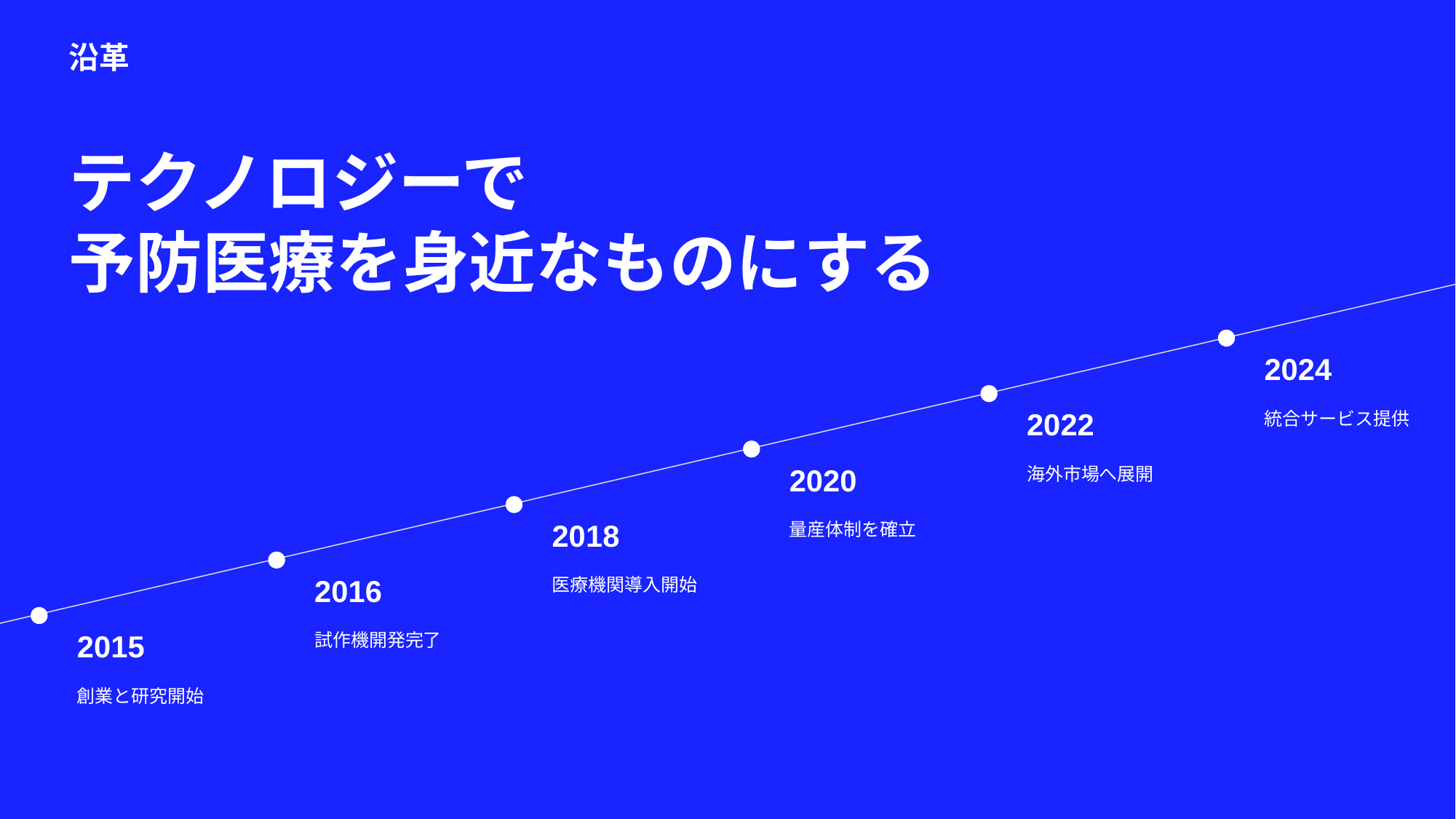

沿革
テクノロジーで
予防医療を身近なものにする

2024
統合サービス提供

2022
海外市場へ展開

2020
量産体制を確立

2018
医療機関導入開始

2016
試作機開発完了

2015
創業と研究開始